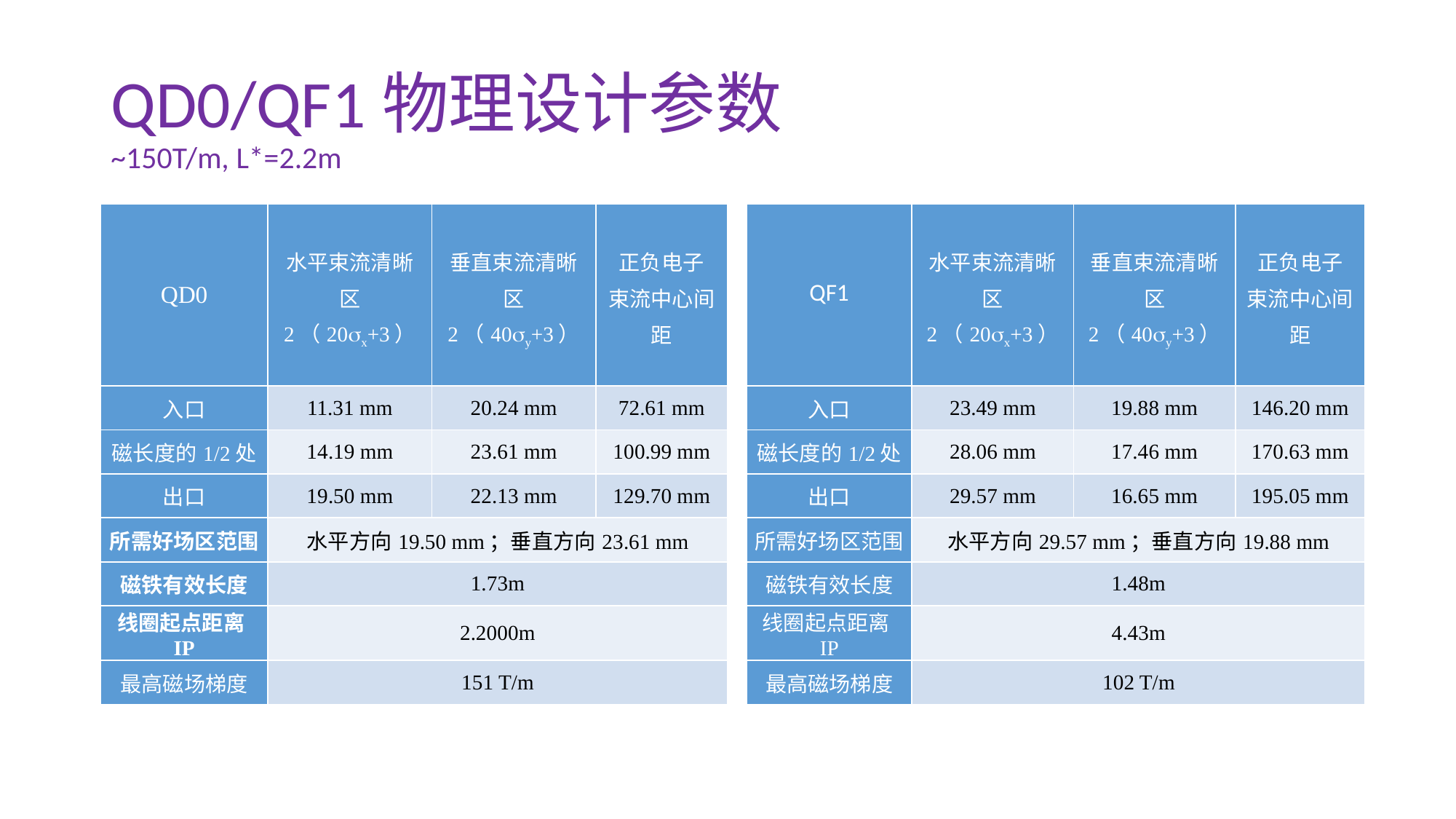

# QD0/QF1物理设计参数 ~150T/m, L*=2.2m
| QD0 | 水平束流清晰区 2（20σx+3） | 垂直束流清晰区 2（40σy+3） | 正负电子 束流中心间距 |
| --- | --- | --- | --- |
| 入口 | 11.31 mm | 20.24 mm | 72.61 mm |
| 磁长度的1/2处 | 14.19 mm | 23.61 mm | 100.99 mm |
| 出口 | 19.50 mm | 22.13 mm | 129.70 mm |
| 所需好场区范围 | 水平方向19.50 mm；垂直方向23.61 mm |  |  |
| 磁铁有效长度 | 1.73m |  |  |
| 线圈起点距离IP | 2.2000m |  |  |
| 最高磁场梯度 | 151 T/m |  |  |
| QF1 | 水平束流清晰区 2（20σx+3） | 垂直束流清晰区 2（40σy+3） | 正负电子 束流中心间距 |
| --- | --- | --- | --- |
| 入口 | 23.49 mm | 19.88 mm | 146.20 mm |
| 磁长度的1/2处 | 28.06 mm | 17.46 mm | 170.63 mm |
| 出口 | 29.57 mm | 16.65 mm | 195.05 mm |
| 所需好场区范围 | 水平方向29.57 mm；垂直方向19.88 mm |  |  |
| 磁铁有效长度 | 1.48m |  |  |
| 线圈起点距离IP | 4.43m |  |  |
| 最高磁场梯度 | 102 T/m |  |  |